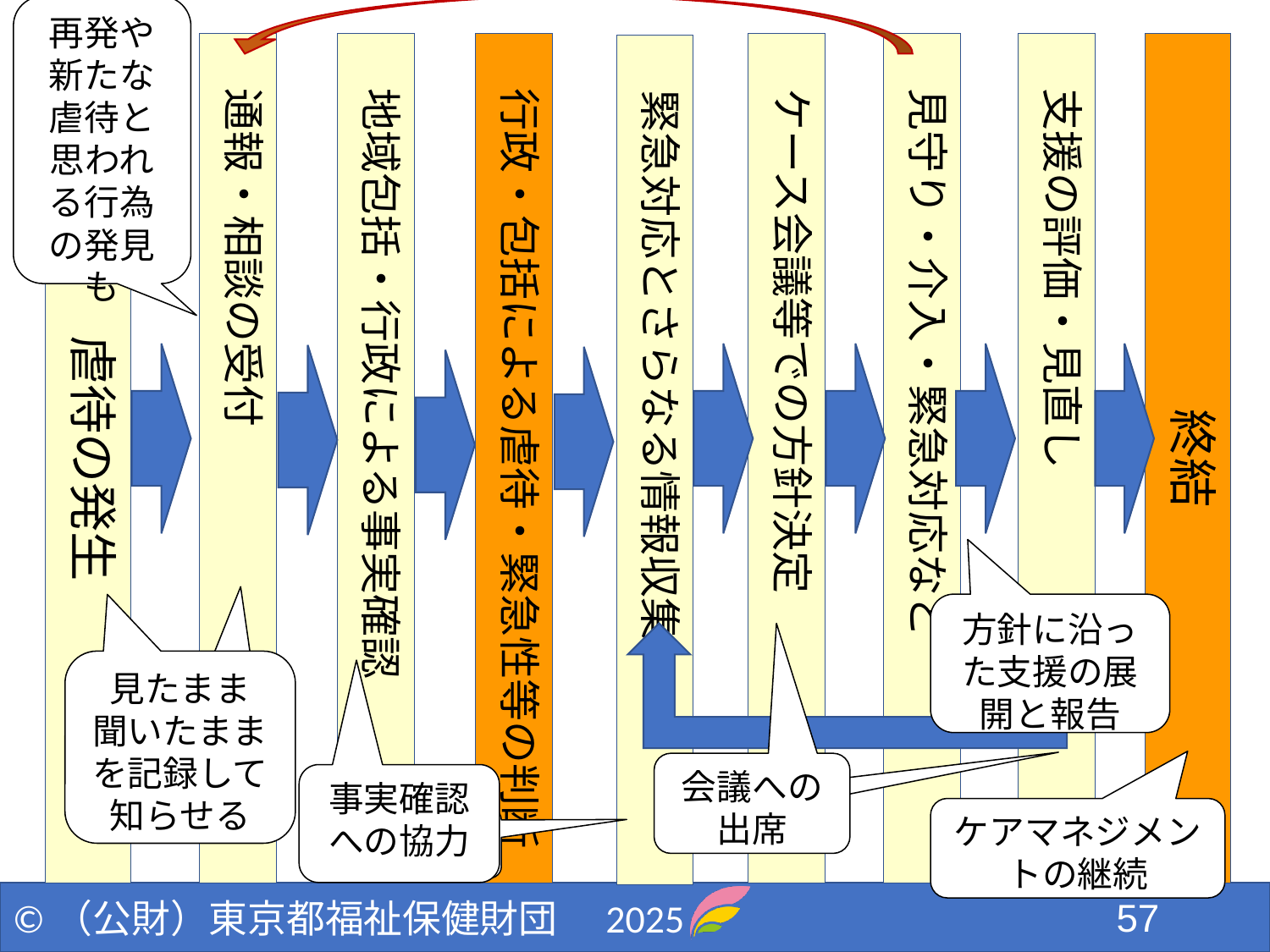

再発や新たな虐待と思われる行為の発見も

虐待の発生
　通報・相談の受付
　地域包括・行政による事実確認
　行政・包括による虐待・緊急性等の判断
　ケース会議等での方針決定
　見守り・介入・緊急対応など
　支援の評価・見直し
終結
　緊急対応とさらなる情報収集

方針に沿った支援の展開と報告

見たまま
聞いたままを記録して知らせる
知らせる
会議への出席
事実確認への協力

ケアマネジメントの継続